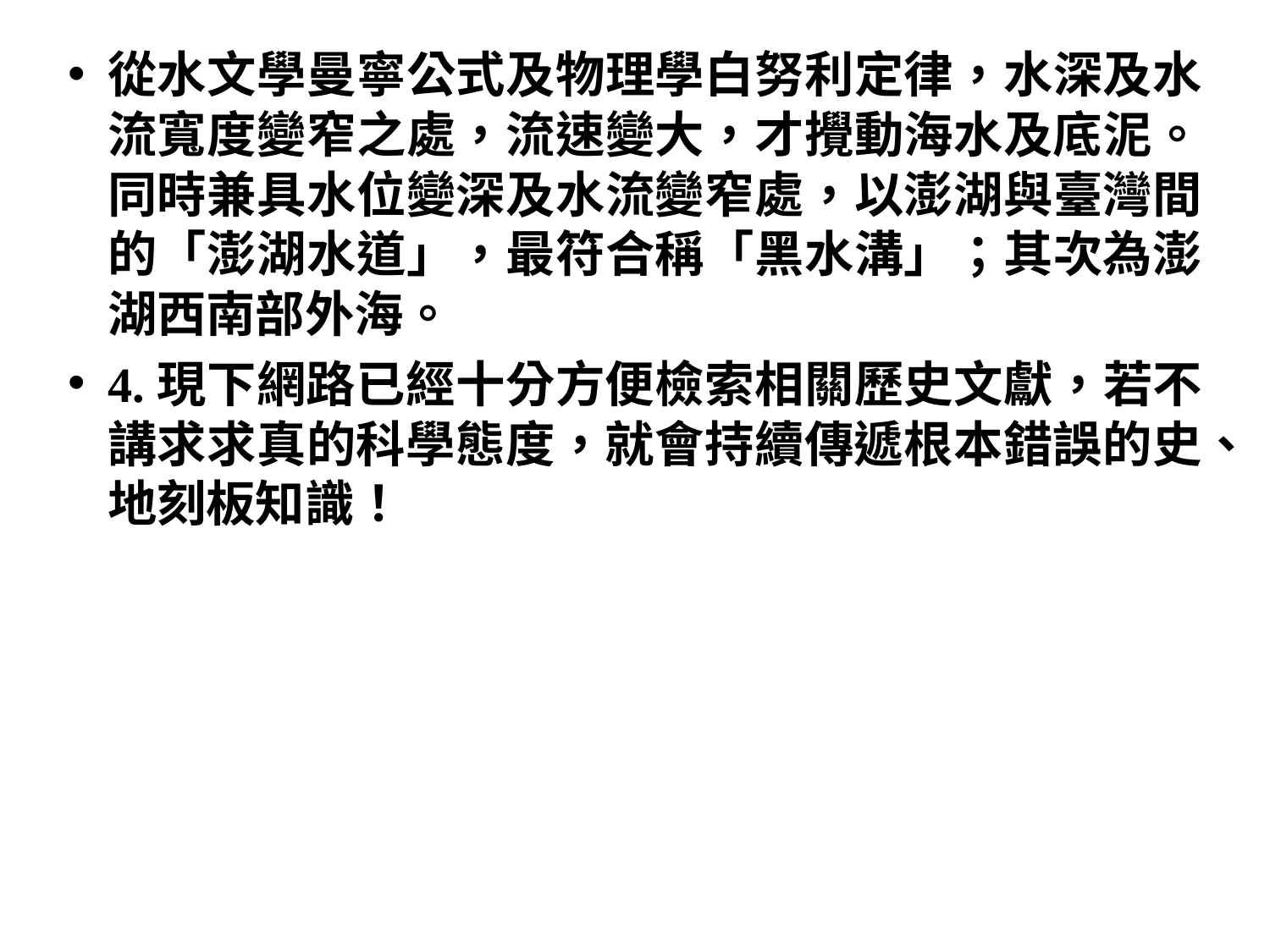

從水文學曼寧公式及物理學白努利定律，水深及水流寬度變窄之處，流速變大，才攪動海水及底泥。同時兼具水位變深及水流變窄處，以澎湖與臺灣間的「澎湖水道」，最符合稱「黑水溝」；其次為澎湖西南部外海。
4.現下網路已經十分方便檢索相關歷史文獻，若不講求求真的科學態度，就會持續傳遞根本錯誤的史、地刻板知識！